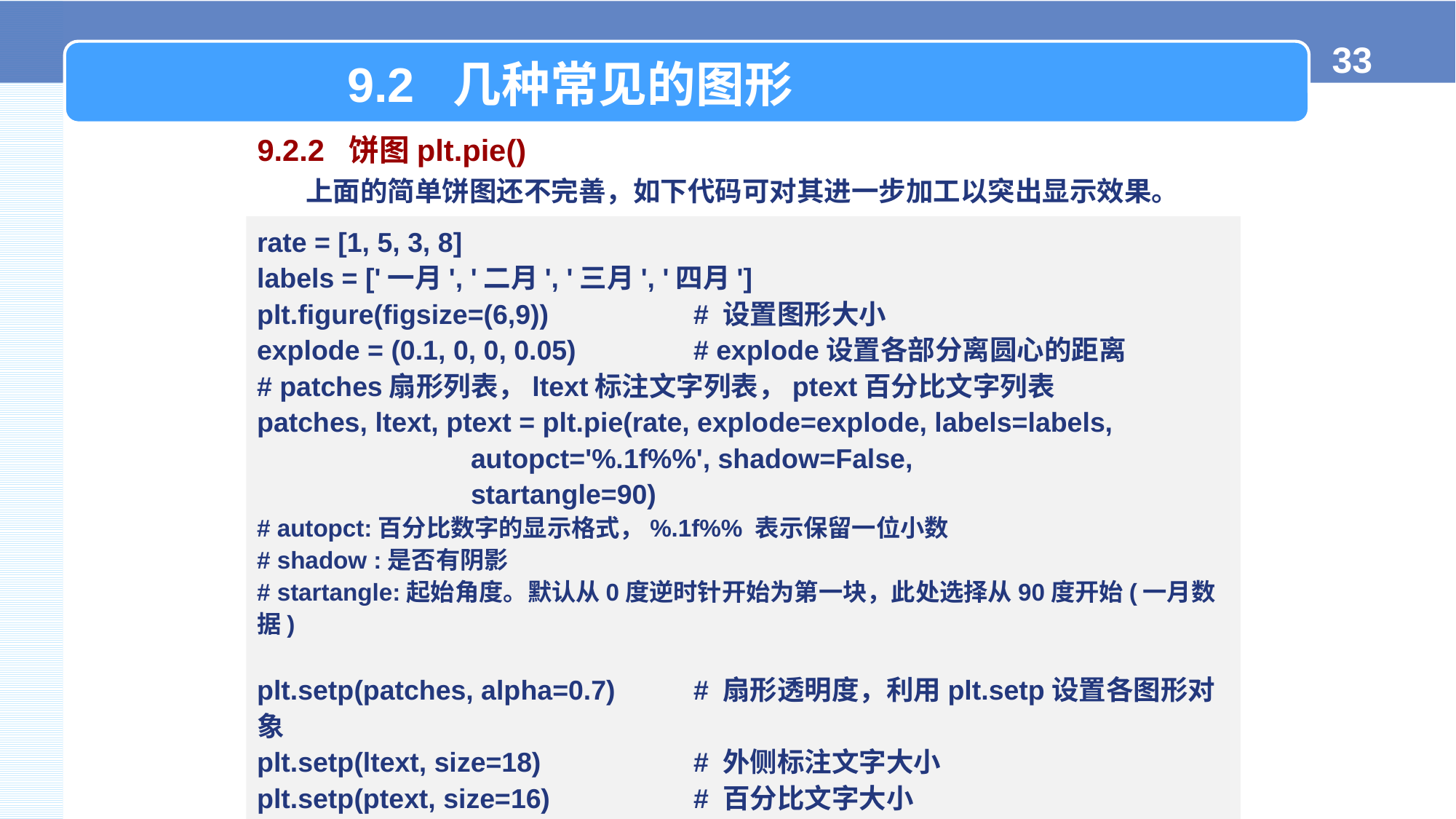

9.2  几种常见的图形
9.2.2  饼图plt.pie()

上面的简单饼图还不完善，如下代码可对其进一步加工以突出显示效果。
rate = [1, 5, 3, 8]
labels = ['一月', '二月', '三月', '四月']
plt.figure(figsize=(6,9))    		# 设置图形大小
explode = (0.1, 0, 0, 0.05)  	# explode设置各部分离圆心的距离
# patches扇形列表，ltext标注文字列表，ptext百分比文字列表
patches, ltext, ptext = plt.pie(rate, explode=explode, labels=labels,
                            autopct='%.1f%%', shadow=False,
                            startangle=90)
# autopct:百分比数字的显示格式，%.1f%% 表示保留一位小数
# shadow :是否有阴影
# startangle:起始角度。默认从0度逆时针开始为第一块，此处选择从90度开始(一月数据)

plt.setp(patches, alpha=0.7) 	# 扇形透明度，利用plt.setp设置各图形对象
plt.setp(ltext, size=18)     		# 外侧标注文字大小
plt.setp(ptext, size=16)     	# 百分比文字大小
plt.legend(fontsize=16)      	# 图例文字大小